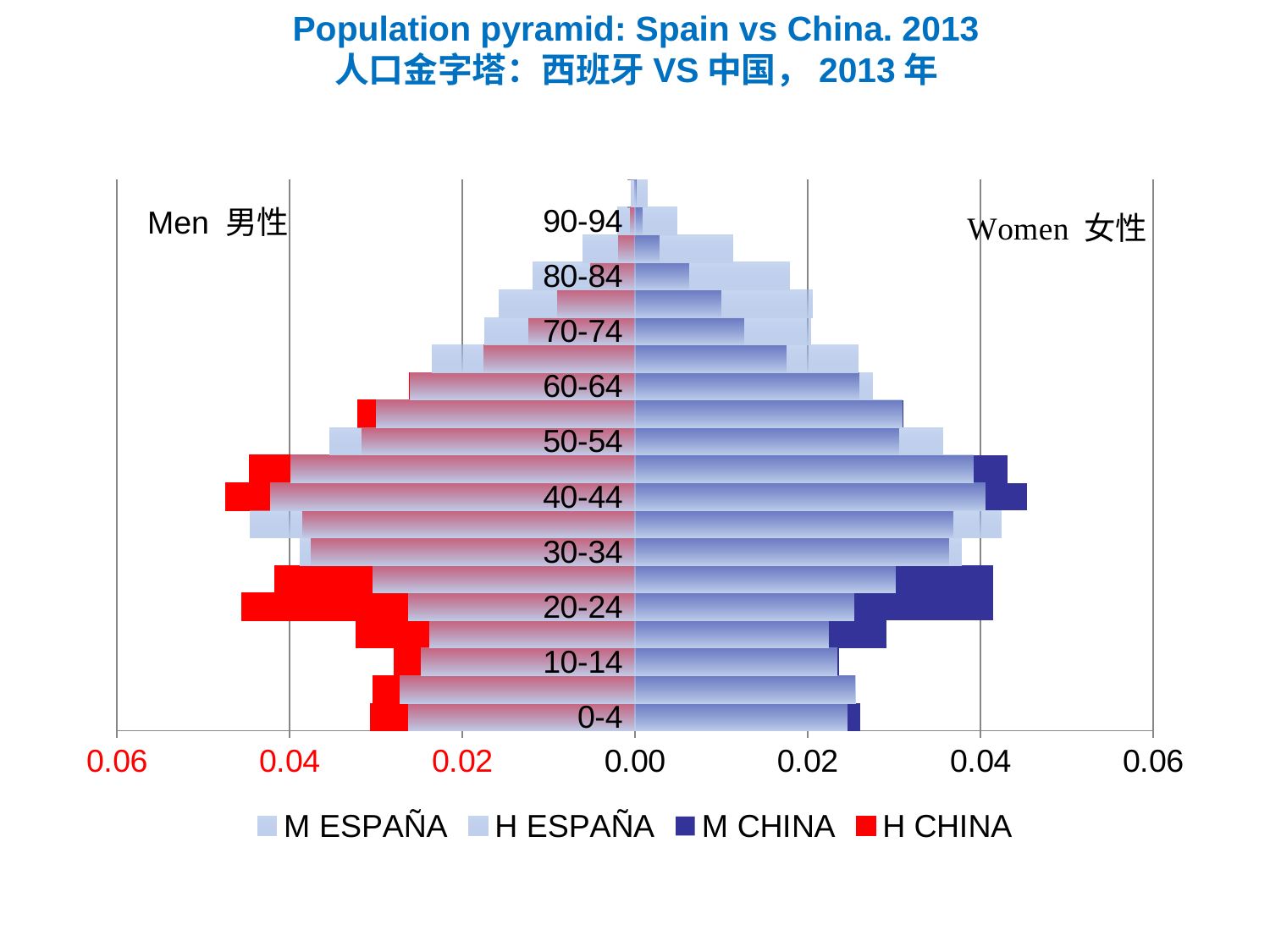

# Population pyramid: Spain vs China. 2013 人口金字塔：西班牙VS中国，2013年

### Chart

| Category | H CHINA | M CHINA | H ESPAÑA | M ESPAÑA |
|---|---|---|---|---|
| 0-4 | -0.030643657175147145 | 0.026123956914873202 | -0.026191349587950042 | 0.02458022339744897 |
| 5-9 | -0.030301214999146155 | 0.02553205947228141 | -0.027189810633774427 | 0.025582368950965044 |
| 10-14 | -0.02784332063406348 | 0.02362403961957625 | -0.024792877806197492 | 0.023414934984149392 |
| 15-19 | -0.03234603290127205 | 0.029092385176813753 | -0.023775209338566406 | 0.022411799408001948 |
| 20-24 | -0.045564479715889235 | 0.04152759610062972 | -0.026249318394272324 | 0.025370914520366546 |
| 25-29 | -0.04174844001047891 | 0.041524913785935175 | -0.030354212494250216 | 0.0301834786022862 |
| 30-34 | -0.03753988825476986 | 0.036382022411633415 | -0.03879384952471485 | 0.03780573027213229 |
| 35-39 | -0.03849747460071511 | 0.03690596788196392 | -0.044585735201741604 | 0.04243471070547382 |
| 40-44 | -0.047402759386536826 | 0.04537850589706886 | -0.04224720040049329 | 0.04051841073050303 |
| 45-49 | -0.044601528740554855 | 0.043136090812446425 | -0.03980275991544394 | 0.03915218308563938 |
| 50-54 | -0.031611078674972384 | 0.030558717209820518 | -0.03537686427110841 | 0.03563449869378278 |
| 55-59 | -0.03209121300529224 | 0.031138991288735995 | -0.02995533571725404 | 0.030907280775708357 |
| 60-64 | -0.026134686173651268 | 0.025952288774423616 | -0.026032983355691194 | 0.027541327406275507 |
| 65-69 | -0.017503891591569325 | 0.017558431990357986 | -0.023436270770065527 | 0.025869051794515624 |
| 70-74 | -0.012292154140108027 | 0.012657843043461545 | -0.017443158103482695 | 0.02035542264038293 |
| 75-79 | -0.00898933064625008 | 0.010013080754660302 | -0.015685373538883562 | 0.020524234733821957 |
| 80-84 | -0.0051491501085890404 | 0.006268569441103978 | -0.0118466629328438 | 0.01787368295086854 |
| 85-89 | -0.0018811967057599133 | 0.002818218639047168 | -0.006021076239389607 | 0.011304354974713042 |
| 90-94 | -0.0004962282184870503 | 0.0008967872128693884 | -0.0020059488200140176 | 0.004887664629916991 |
| 95+ | -6.884607715946458e-05 | 0.0002029618118856943 | -0.0004260071839741653 | 0.0014357225129368353 |
Men 男性